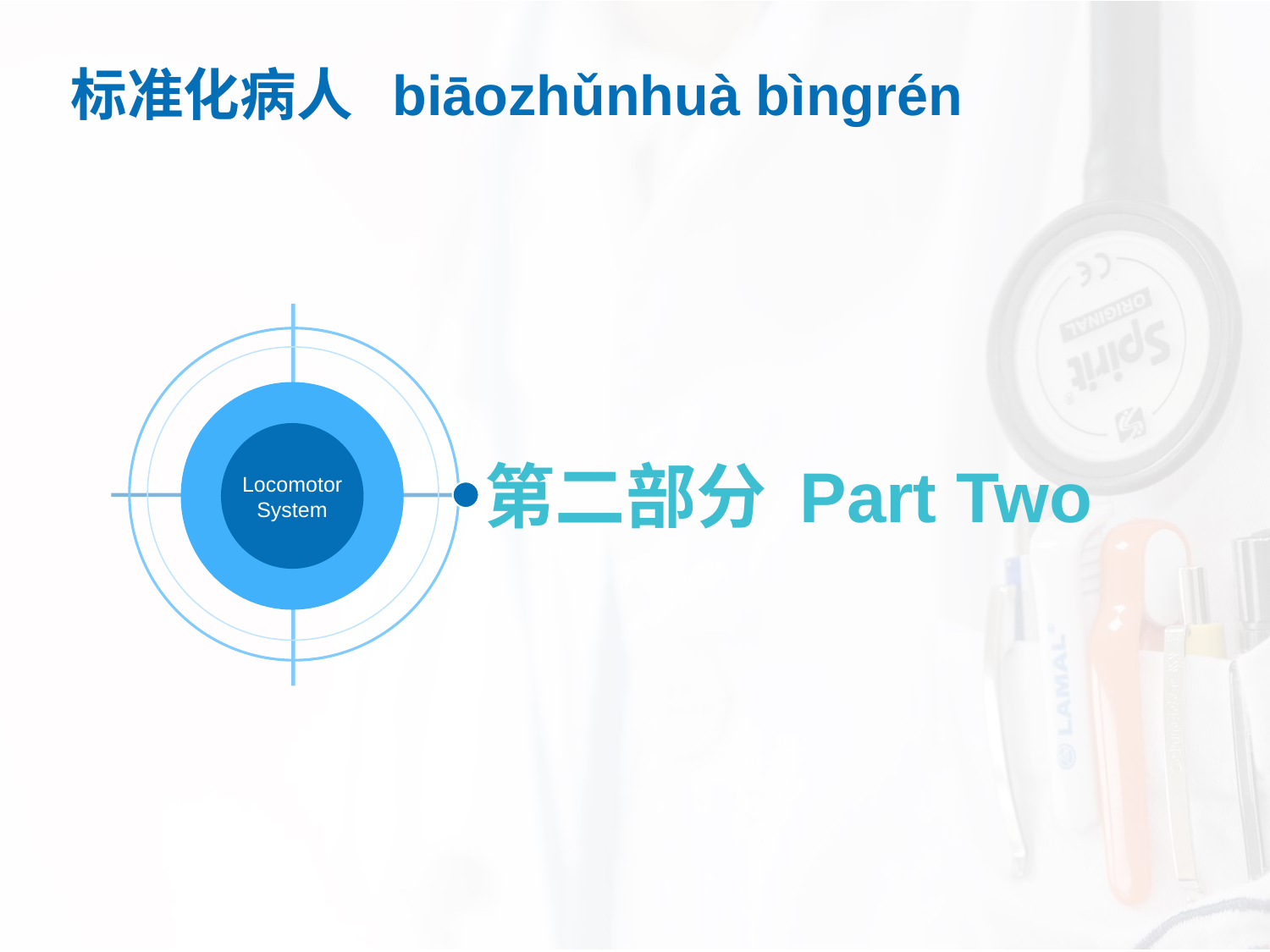

标准化病人  biāozhǔnhuà bìngrén

Locomotor System

第二部分 Part Two